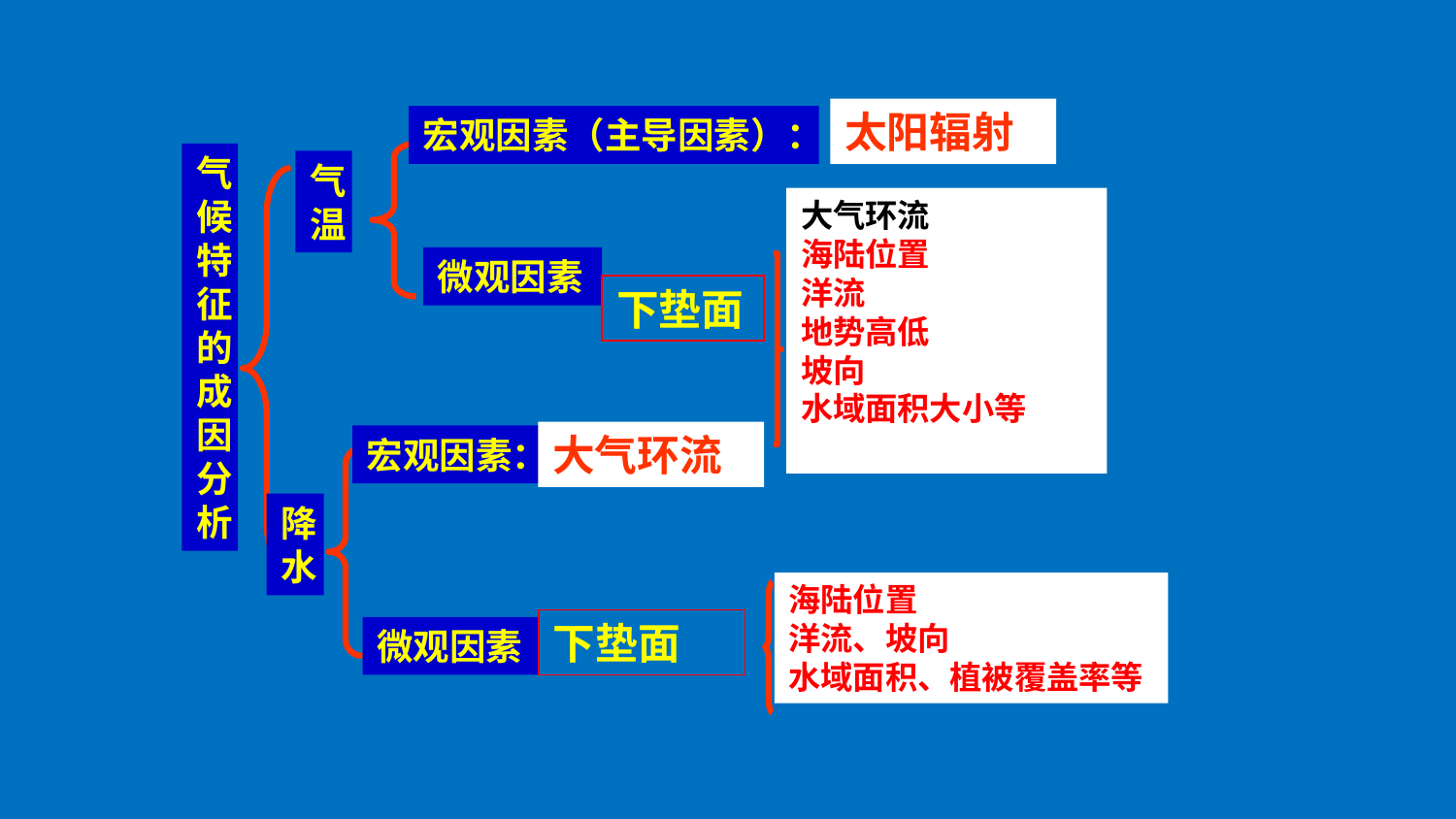

太阳辐射
宏观因素（主导因素）：
气候特征的成因分析

气温

大气环流
海陆位置
洋流
地势高低
坡向
水域面积大小等

微观因素

下垫面
大气环流
宏观因素：

降水
海陆位置
洋流、坡向
水域面积、植被覆盖率等

下垫面
微观因素